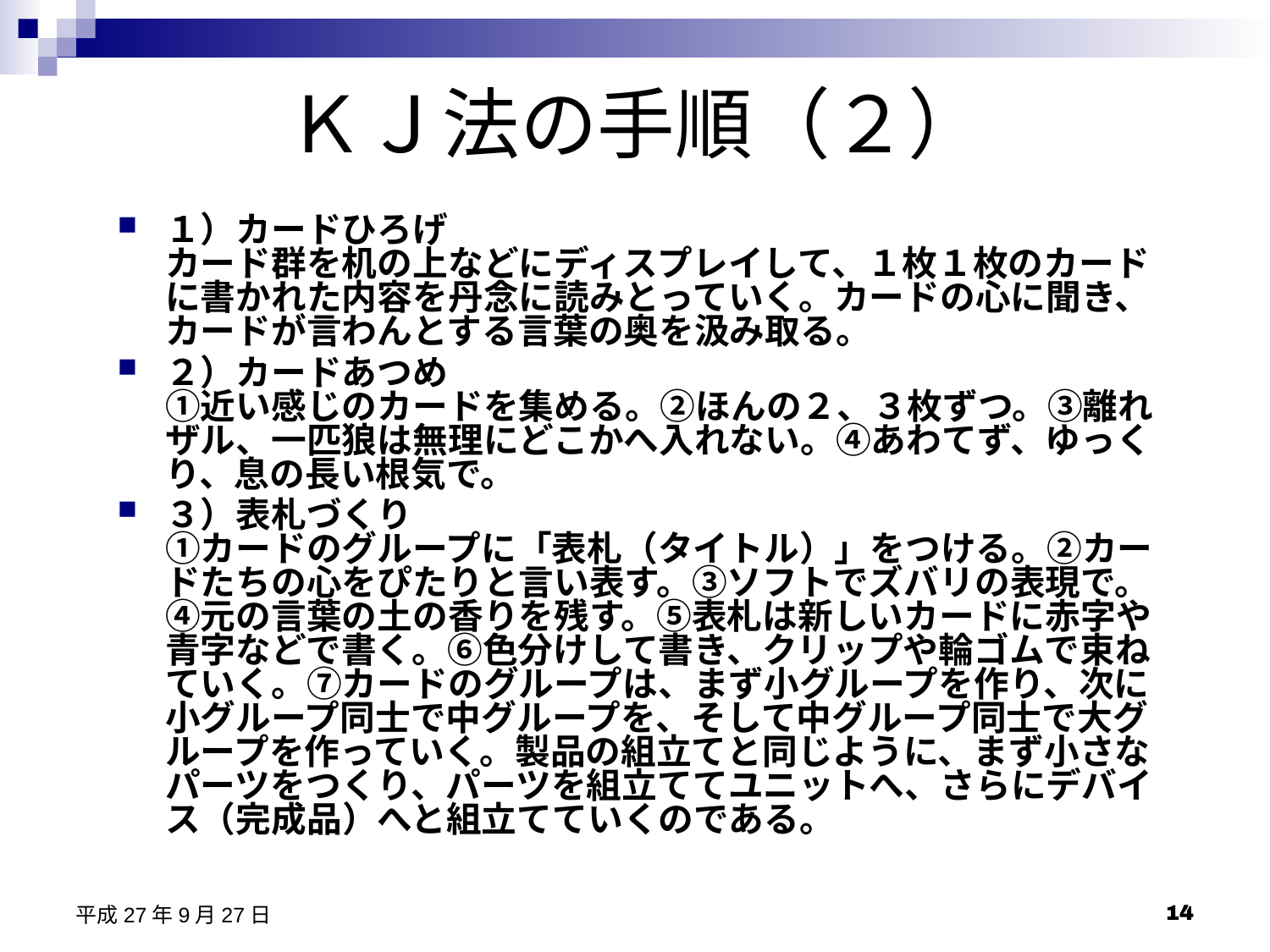

ＫＪ法の手順（２）

１）カードひろげ
カード群を机の上などにディスプレイして、１枚１枚のカードに書かれた内容を丹念に読みとっていく。カードの心に聞き、カードが言わんとする言葉の奥を汲み取る。
２）カードあつめ
①近い感じのカードを集める。②ほんの２、３枚ずつ。③離れザル、一匹狼は無理にどこかへ入れない。④あわてず、ゆっくり、息の長い根気で。
３）表札づくり
①カードのグループに「表札（タイトル）」をつける。②カードたちの心をぴたりと言い表す。③ソフトでズバリの表現で。④元の言葉の土の香りを残す。⑤表札は新しいカードに赤字や青字などで書く。⑥色分けして書き、クリップや輪ゴムで束ねていく。⑦カードのグループは、まず小グループを作り、次に小グループ同士で中グループを、そして中グループ同士で大グループを作っていく。製品の組立てと同じように、まず小さなパーツをつくり、パーツを組立ててユニットへ、さらにデバイス（完成品）へと組立てていくのである。

平成27年9月27日
14
14